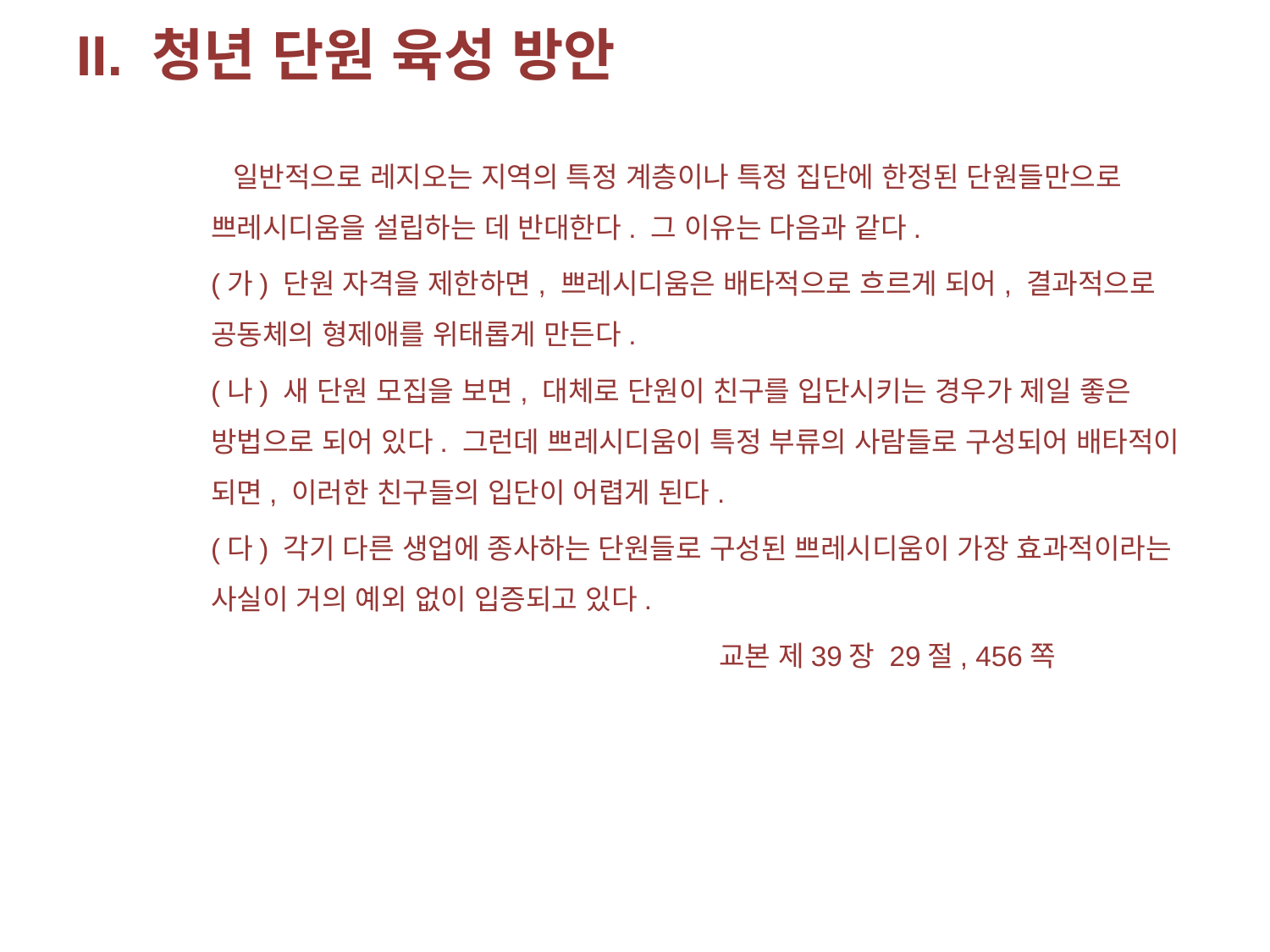

II. 청년 단원 육성 방안
  일반적으로 레지오는 지역의 특정 계층이나 특정 집단에 한정된 단원들만으로 쁘레시디움을 설립하는 데 반대한다. 그 이유는 다음과 같다.
(가) 단원 자격을 제한하면, 쁘레시디움은 배타적으로 흐르게 되어, 결과적으로 공동체의 형제애를 위태롭게 만든다.
(나) 새 단원 모집을 보면, 대체로 단원이 친구를 입단시키는 경우가 제일 좋은 방법으로 되어 있다. 그런데 쁘레시디움이 특정 부류의 사람들로 구성되어 배타적이 되면, 이러한 친구들의 입단이 어렵게 된다.
(다) 각기 다른 생업에 종사하는 단원들로 구성된 쁘레시디움이 가장 효과적이라는 사실이 거의 예외 없이 입증되고 있다.
                                                                교본 제39장 29절, 456쪽